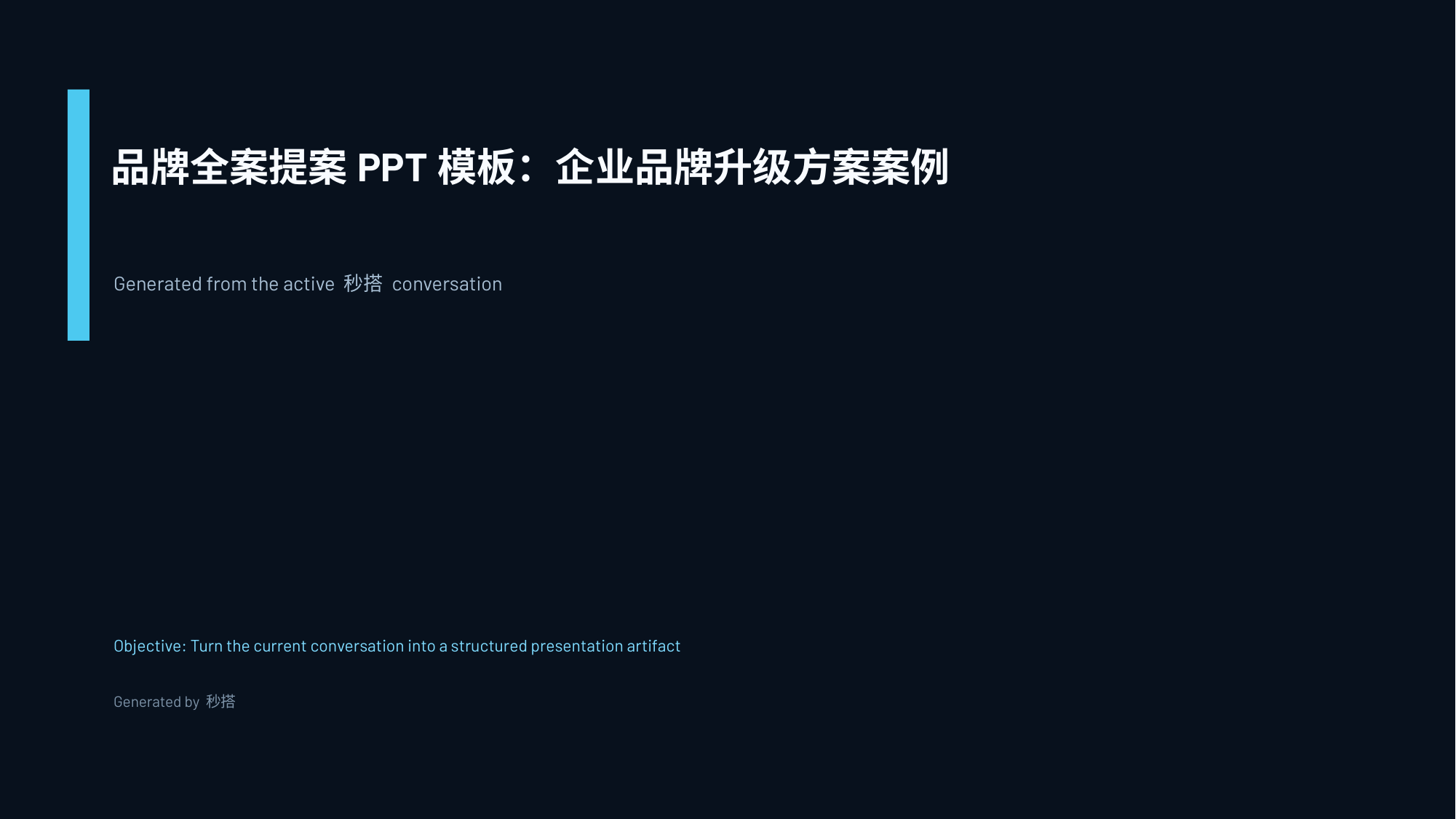

品牌全案提案PPT模板：企业品牌升级方案案例
Generated from the active 秒搭 conversation
Objective: Turn the current conversation into a structured presentation artifact
Generated by 秒搭